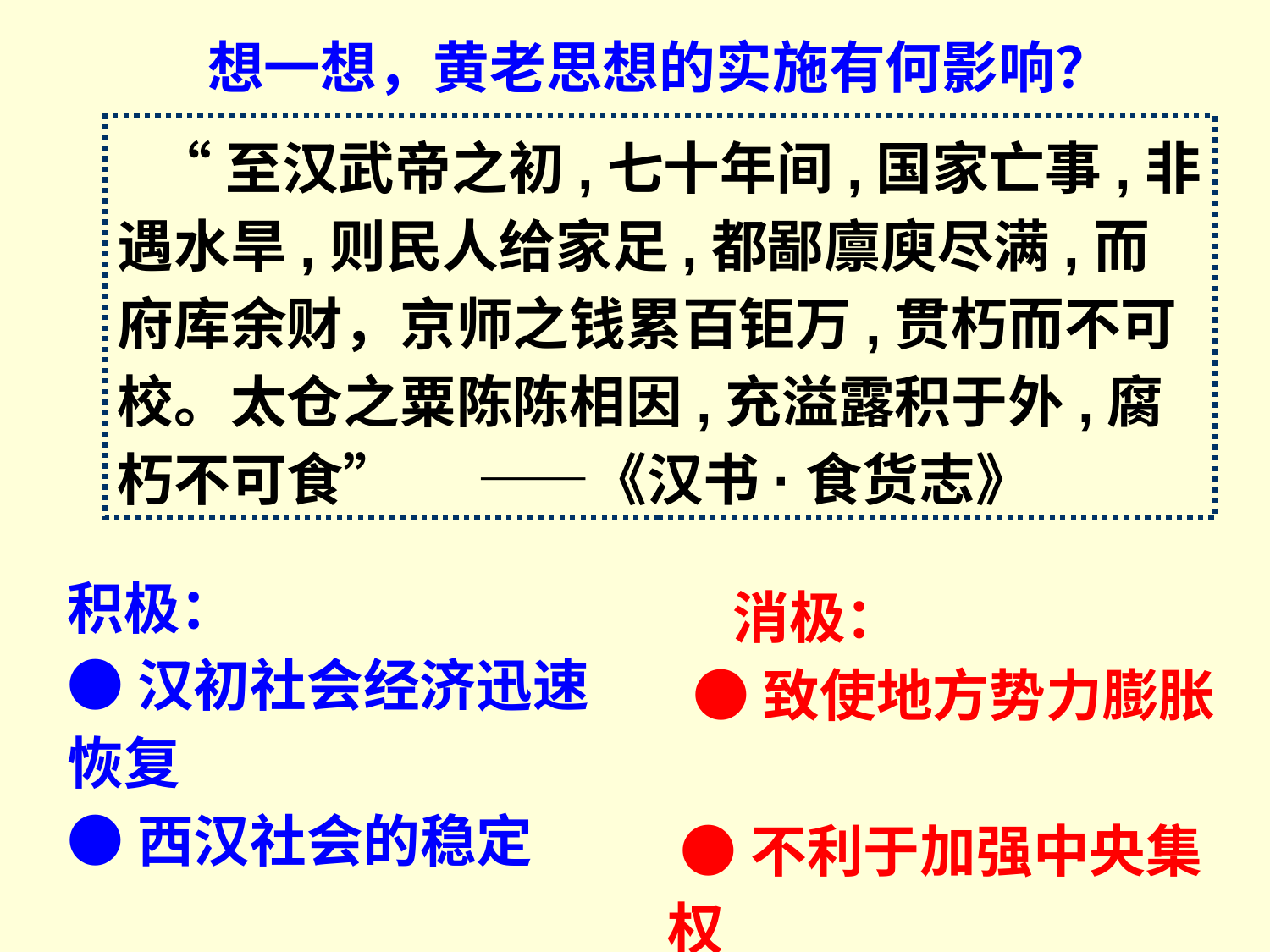

想一想，黄老思想的实施有何影响？
   “至汉武帝之初,七十年间,国家亡事,非遇水旱,则民人给家足,都鄙廪庾尽满,而府库余财，京师之钱累百钜万,贯朽而不可校。太仓之粟陈陈相因,充溢露积于外,腐朽不可食”      ——《汉书·食货志》
积极：
●汉初社会经济迅速恢复
●西汉社会的稳定

    消极：
  ●致使地方势力膨胀

 ●不利于加强中央集权